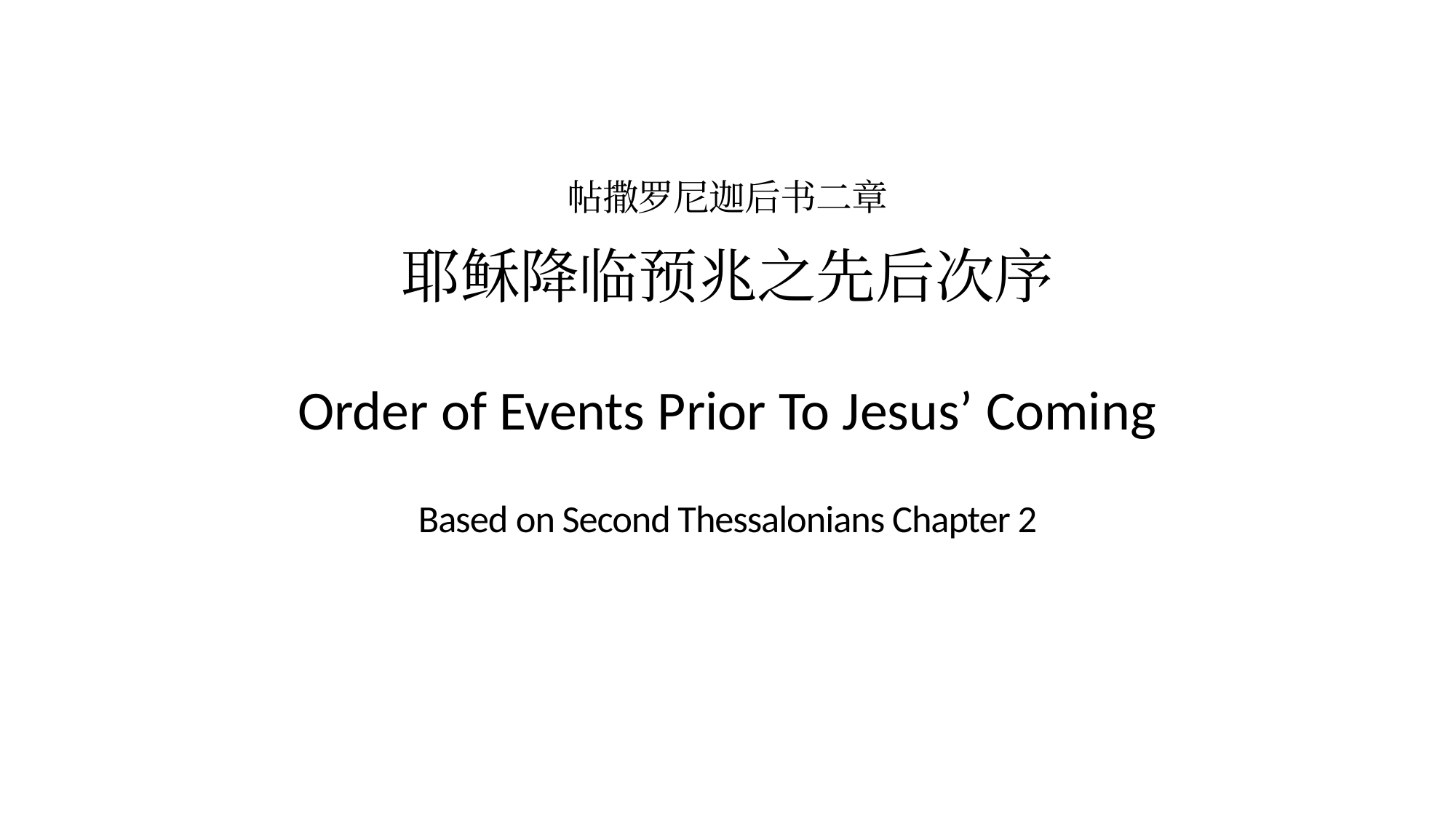

# 帖撒罗尼迦后书二章
耶稣降临预兆之先后次序

Order of Events Prior To Jesus’ Coming

Based on Second Thessalonians Chapter 2